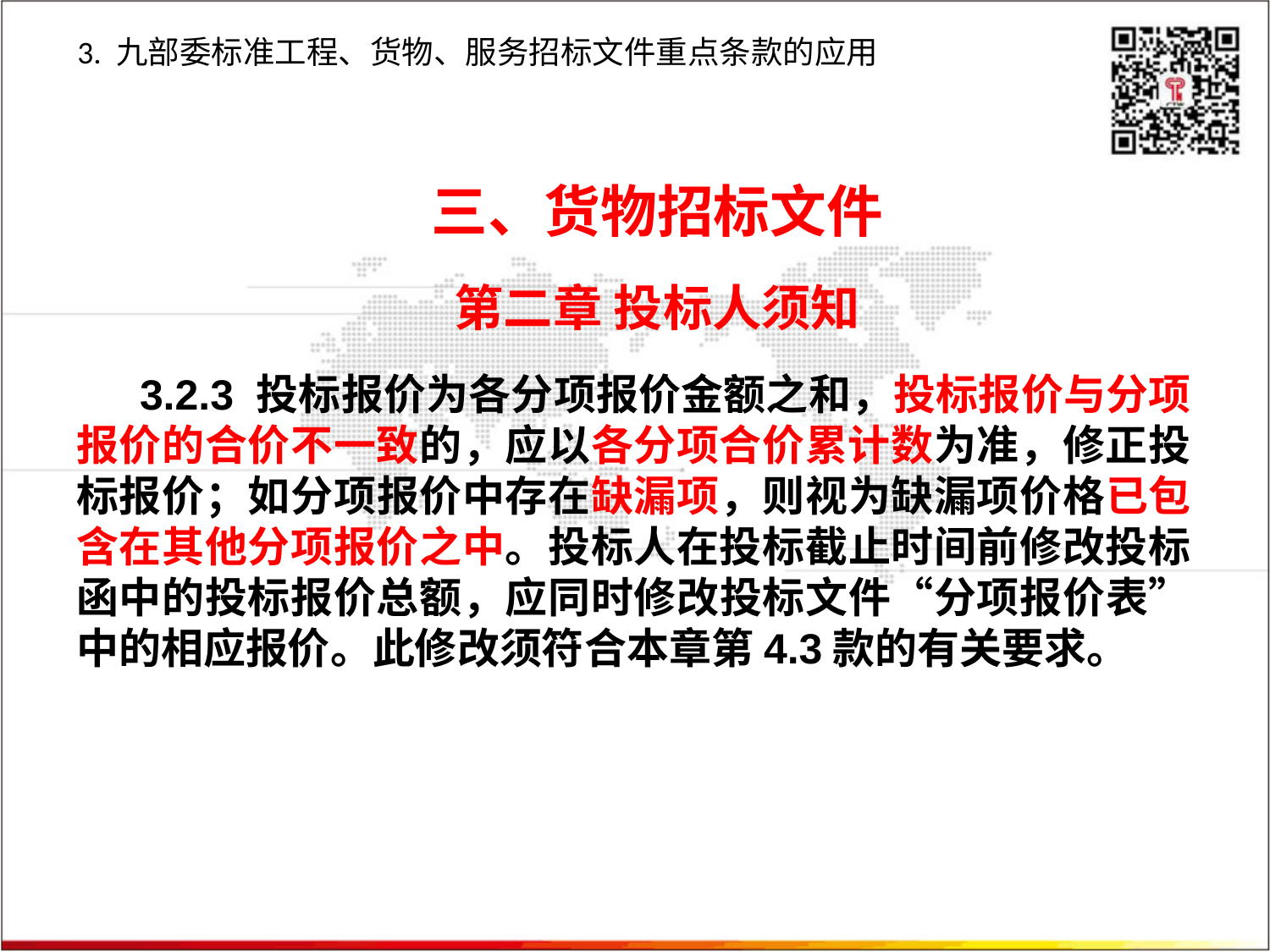

3. 九部委标准工程、货物、服务招标文件重点条款的应用
三、货物招标文件
第二章 投标人须知
3.2.3 投标报价为各分项报价金额之和，投标报价与分项报价的合价不一致的，应以各分项合价累计数为准，修正投标报价；如分项报价中存在缺漏项，则视为缺漏项价格已包含在其他分项报价之中。投标人在投标截止时间前修改投标函中的投标报价总额，应同时修改投标文件“分项报价表”中的相应报价。此修改须符合本章第4.3款的有关要求。